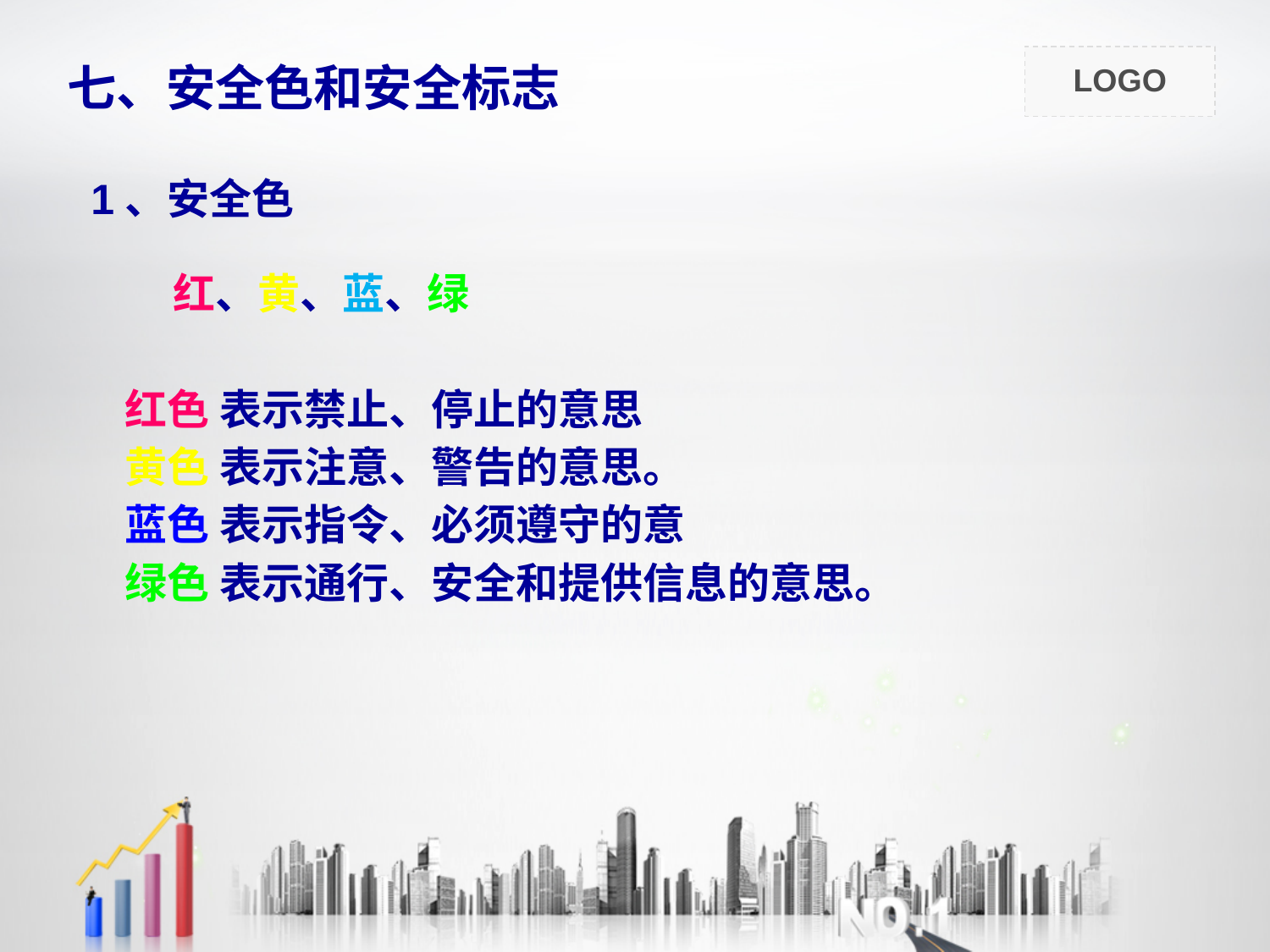

# 七、安全色和安全标志
  1、安全色

          红、黄、蓝、绿

     红色 表示禁止、停止的意思
     黄色 表示注意、警告的意思。
     蓝色 表示指令、必须遵守的意
     绿色 表示通行、安全和提供信息的意思。
39